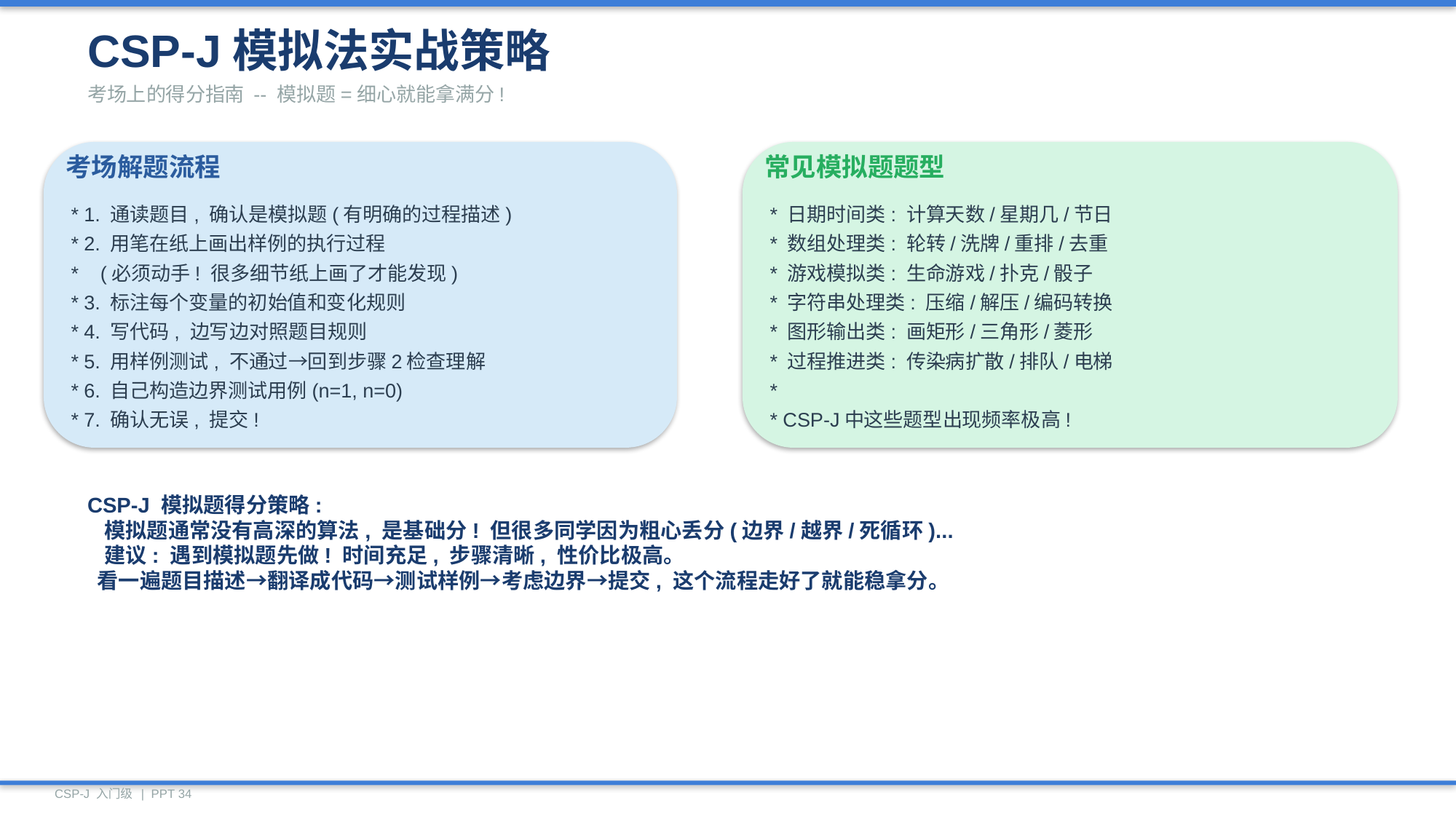

CSP-J模拟法实战策略
考场上的得分指南 -- 模拟题=细心就能拿满分!

考场解题流程
常见模拟题题型
* 1. 通读题目, 确认是模拟题(有明确的过程描述)
* 日期时间类: 计算天数/星期几/节日
* 2. 用笔在纸上画出样例的执行过程
* 数组处理类: 轮转/洗牌/重排/去重
*    (必须动手! 很多细节纸上画了才能发现)
* 游戏模拟类: 生命游戏/扑克/骰子
* 3. 标注每个变量的初始值和变化规则
* 字符串处理类: 压缩/解压/编码转换
* 4. 写代码, 边写边对照题目规则
* 图形输出类: 画矩形/三角形/菱形
* 5. 用样例测试, 不通过→回到步骤2检查理解
* 过程推进类: 传染病扩散/排队/电梯
* 6. 自己构造边界测试用例(n=1, n=0)
*
* 7. 确认无误, 提交!
* CSP-J中这些题型出现频率极高!
CSP-J 模拟题得分策略:
  模拟题通常没有高深的算法, 是基础分! 但很多同学因为粗心丢分(边界/越界/死循环)...
  建议: 遇到模拟题先做! 时间充足, 步骤清晰, 性价比极高。
  看一遍题目描述→翻译成代码→测试样例→考虑边界→提交, 这个流程走好了就能稳拿分。

CSP-J 入门级  |  PPT 34